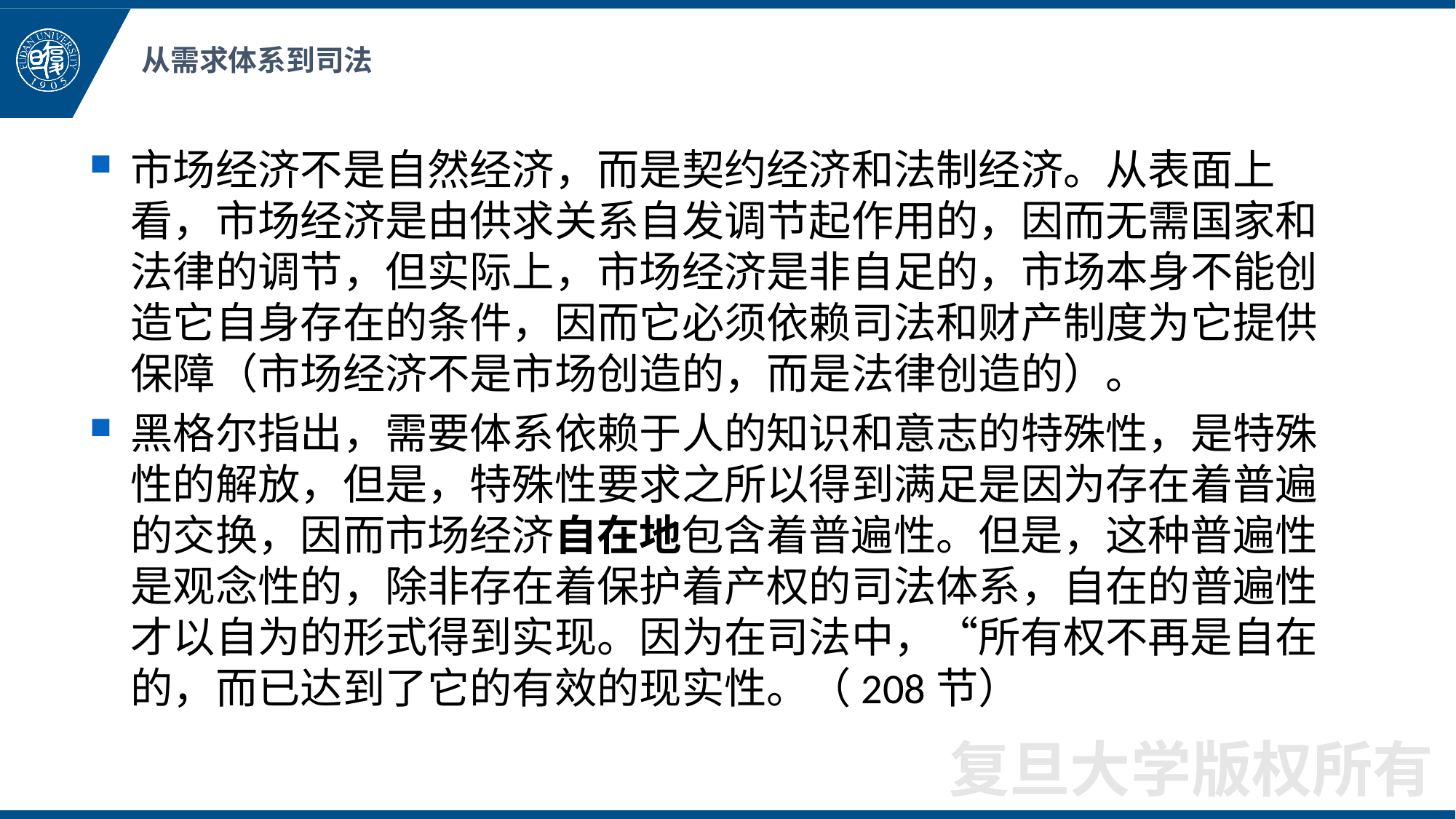

# 从需求体系到司法
市场经济不是自然经济，而是契约经济和法制经济。从表面上看，市场经济是由供求关系自发调节起作用的，因而无需国家和法律的调节，但实际上，市场经济是非自足的，市场本身不能创造它自身存在的条件，因而它必须依赖司法和财产制度为它提供保障（市场经济不是市场创造的，而是法律创造的）。
黑格尔指出，需要体系依赖于人的知识和意志的特殊性，是特殊性的解放，但是，特殊性要求之所以得到满足是因为存在着普遍的交换，因而市场经济自在地包含着普遍性。但是，这种普遍性是观念性的，除非存在着保护着产权的司法体系，自在的普遍性才以自为的形式得到实现。因为在司法中，“所有权不再是自在的，而已达到了它的有效的现实性。（208节）